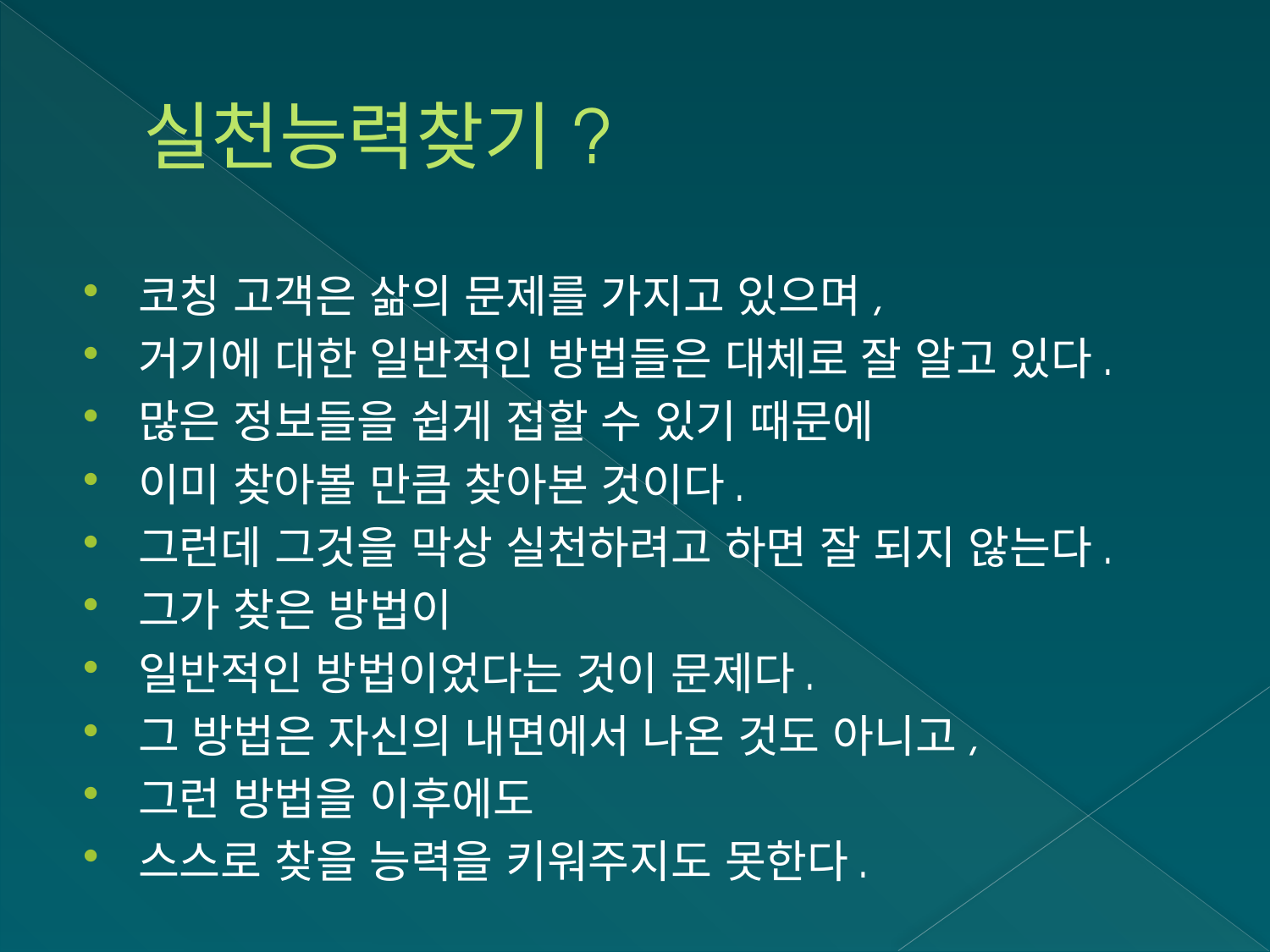

# 실천능력찾기?
코칭 고객은 삶의 문제를 가지고 있으며,
거기에 대한 일반적인 방법들은 대체로 잘 알고 있다.
많은 정보들을 쉽게 접할 수 있기 때문에
이미 찾아볼 만큼 찾아본 것이다.
그런데 그것을 막상 실천하려고 하면 잘 되지 않는다.
그가 찾은 방법이
일반적인 방법이었다는 것이 문제다.
그 방법은 자신의 내면에서 나온 것도 아니고,
그런 방법을 이후에도
스스로 찾을 능력을 키워주지도 못한다.